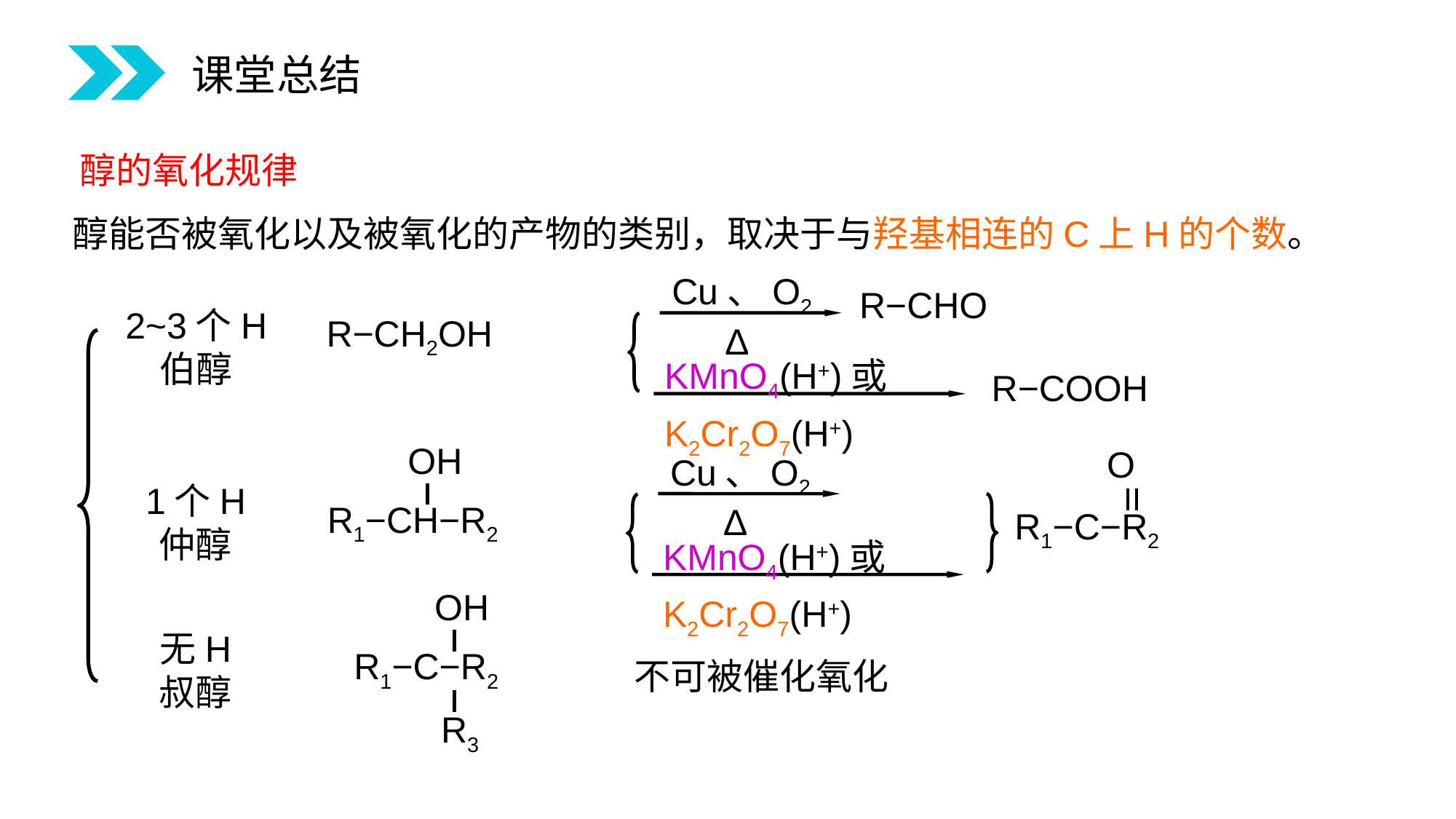

课堂总结
醇的氧化规律
        醇能否被氧化以及被氧化的产物的类别，取决于与羟基相连的C上H的个数。
Cu、O2
∆

R−CHO
2~3个H
伯醇
R−CH2OH

KMnO4(H+)或
K2Cr2O7(H+)

R−COOH
OH
R1−CH−R2
O
R1−C−R2
Cu、O2
∆

KMnO4(H+)或
K2Cr2O7(H+)

1个H
仲醇
OH
R1−C−R2
R3
无H
叔醇
不可被催化氧化